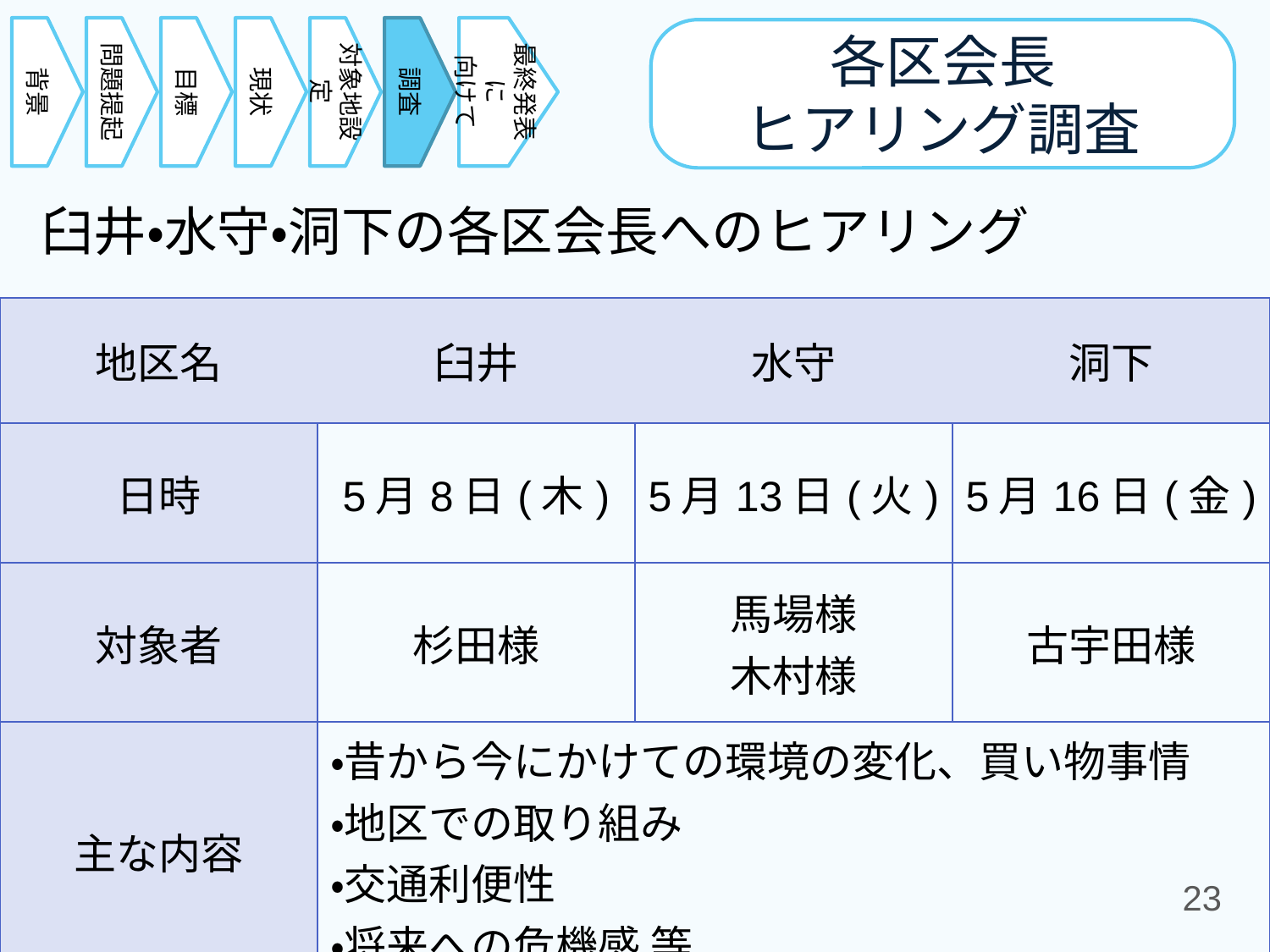

背景
問題提起
目標
現状
対象地設定
調査
最終発表に
向けて
各区会長
ヒアリング調査
#
臼井・水守・洞下の各区会長へのヒアリング
| 地区名 | 臼井 | 水守 | 洞下 |
| --- | --- | --- | --- |
| 日時 | 5月8日(木) | 5月13日(火) | 5月16日(金) |
| 対象者 | 杉田様 | 馬場様 木村様 | 古宇田様 |
| 主な内容 | ・昔から今にかけての環境の変化、買い物事情 ・地区での取り組み ・交通利便性 ・将来への危機感 等 |  |  |
23